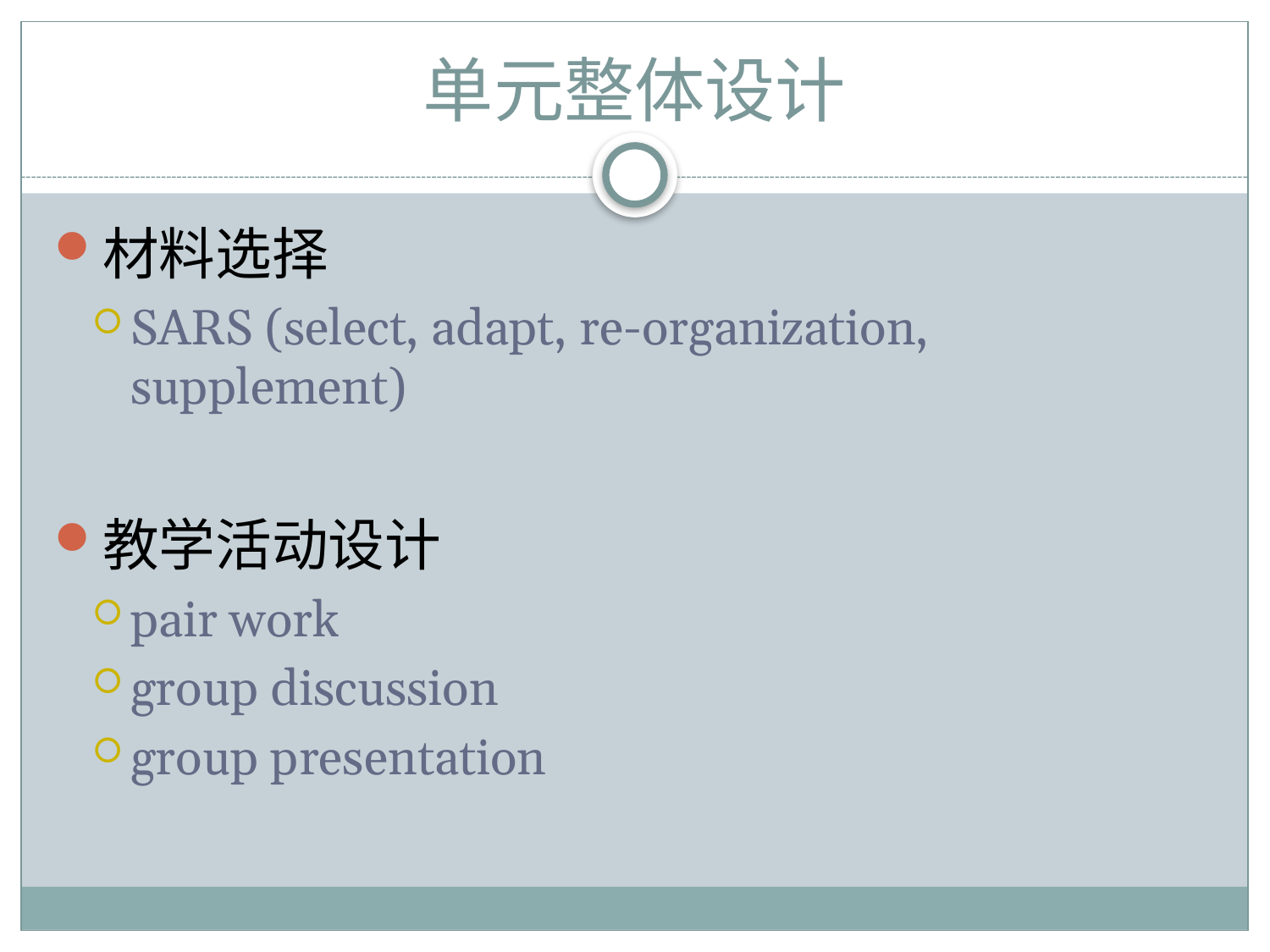

# 单元整体设计
材料选择
SARS (select, adapt, re-organization, supplement)

教学活动设计
pair work
group discussion
group presentation